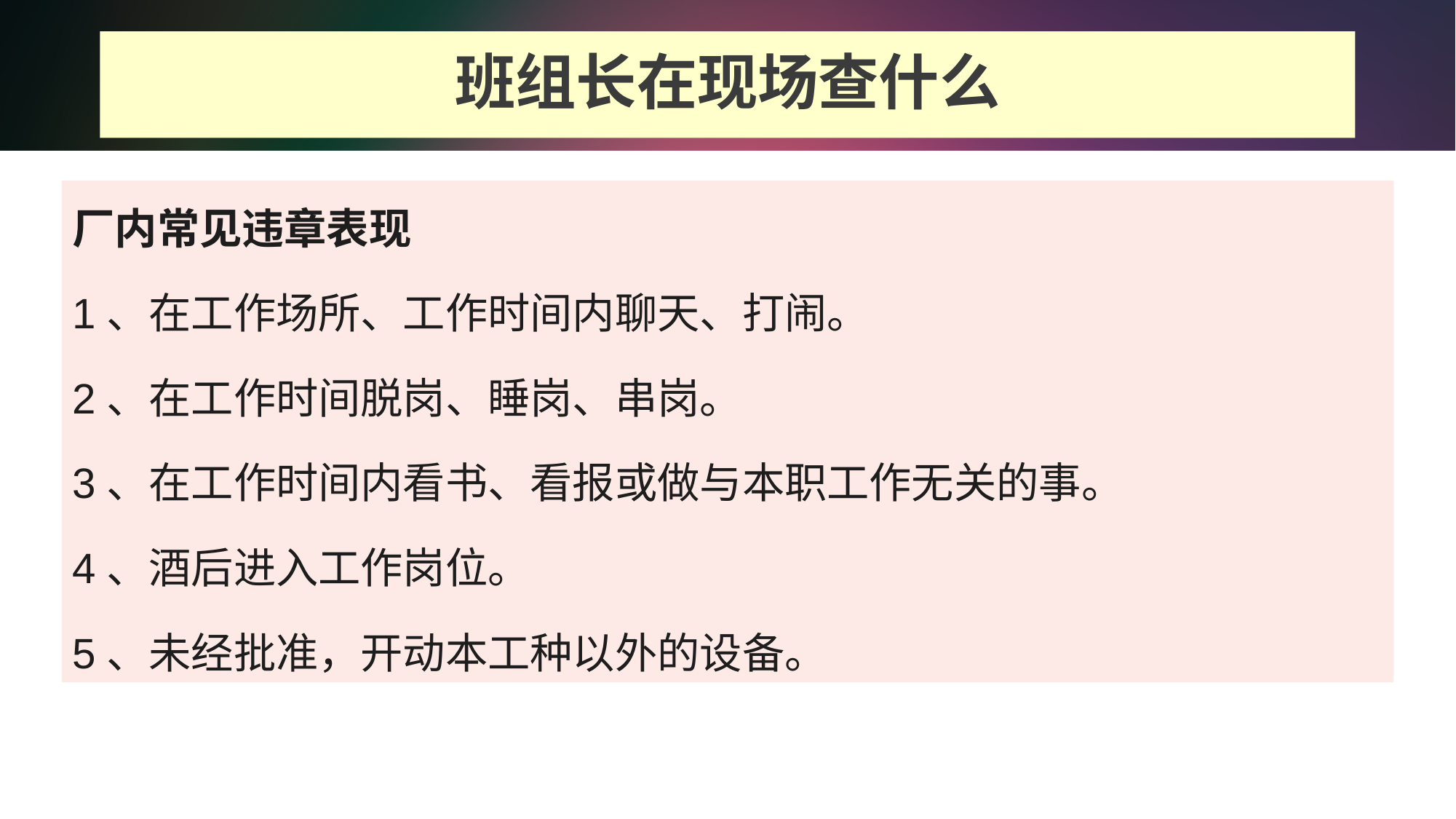

班组长在现场查什么
厂内常见违章表现
1、在工作场所、工作时间内聊天、打闹。
2、在工作时间脱岗、睡岗、串岗。
3、在工作时间内看书、看报或做与本职工作无关的事。
4、酒后进入工作岗位。
5、未经批准，开动本工种以外的设备。